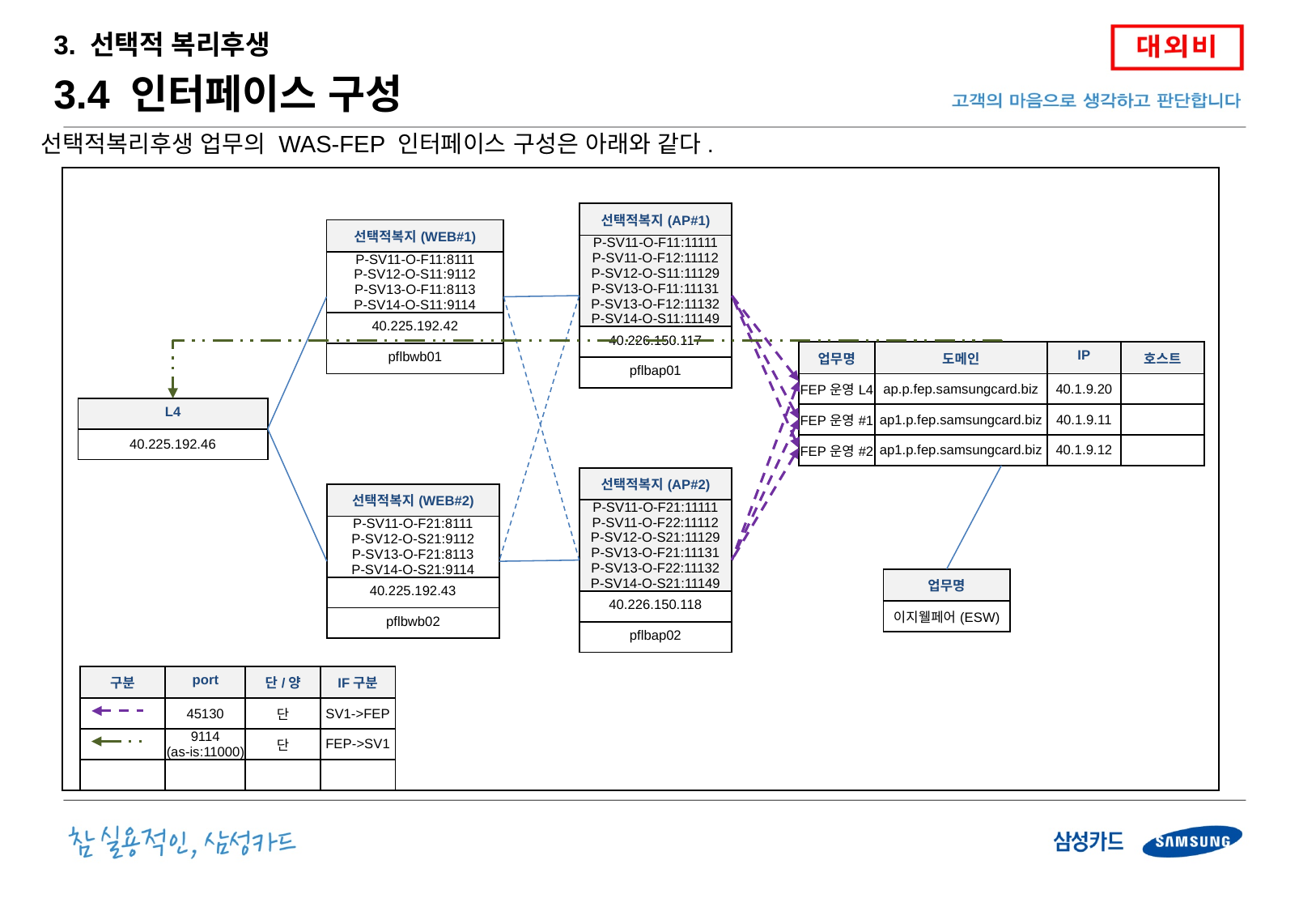

3. 선택적 복리후생
3.4 인터페이스 구성
선택적복리후생 업무의 WAS-FEP 인터페이스 구성은 아래와 같다.

| 선택적복지(AP#1) |
| --- |
| P-SV11-O-F11:11111 P-SV11-O-F12:11112 P-SV12-O-S11:11129 P-SV13-O-F11:11131 P-SV13-O-F12:11132 P-SV14-O-S11:11149 |
| 40.226.150.117 |
| pflbap01 |
| 선택적복지(WEB#1) |
| --- |
| P-SV11-O-F11:8111 P-SV12-O-S11:9112 P-SV13-O-F11:8113 P-SV14-O-S11:9114 |
| 40.225.192.42 |
| pflbwb01 |
| 업무명 | 도메인 | IP | 호스트 |
| --- | --- | --- | --- |
| FEP운영L4 | ap.p.fep.samsungcard.biz | 40.1.9.20 |  |
| FEP운영#1 | ap1.p.fep.samsungcard.biz | 40.1.9.11 |  |
| FEP운영#2 | ap1.p.fep.samsungcard.biz | 40.1.9.12 |  |
| L4 |
| --- |
| 40.225.192.46 |
| 선택적복지(AP#2) |
| --- |
| P-SV11-O-F21:11111 P-SV11-O-F22:11112 P-SV12-O-S21:11129 P-SV13-O-F21:11131 P-SV13-O-F22:11132 P-SV14-O-S21:11149 |
| 40.226.150.118 |
| pflbap02 |
| 선택적복지(WEB#2) |
| --- |
| P-SV11-O-F21:8111 P-SV12-O-S21:9112 P-SV13-O-F21:8113 P-SV14-O-S21:9114 |
| 40.225.192.43 |
| pflbwb02 |
| 업무명 |
| --- |
| 이지웰페어(ESW) |
| 구분 | port | 단/양 | IF구분 |
| --- | --- | --- | --- |
|  | 45130 | 단 | SV1->FEP |
|  | 9114 (as-is:11000) | 단 | FEP->SV1 |
|  |  |  |  |